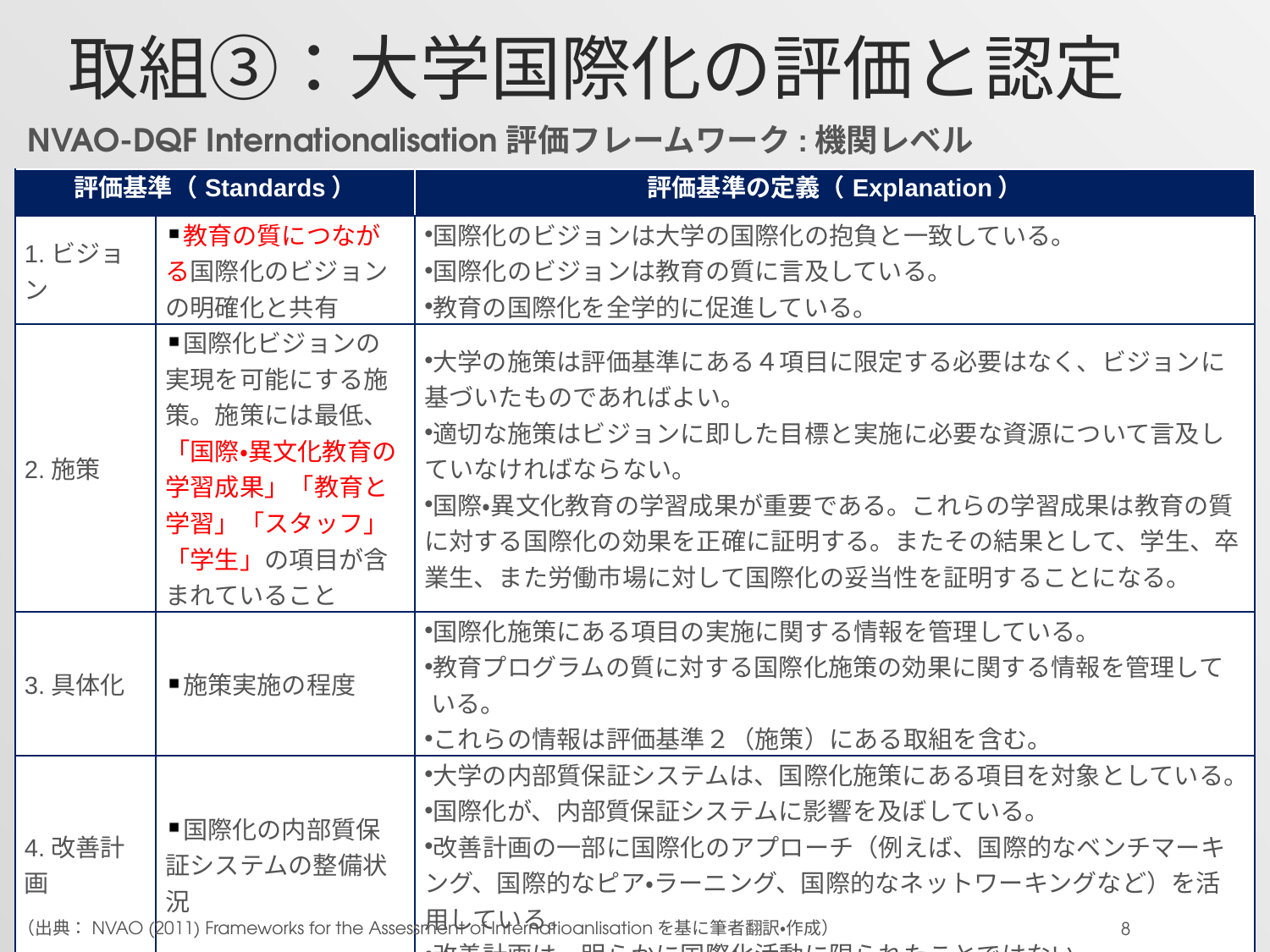

# 取組③：大学国際化の評価と認定
NVAO-DQF Internationalisation評価フレームワーク:機関レベル
| 評価基準（Standards） |  | 評価基準の定義（Explanation） |
| --- | --- | --- |
| 1.ビジョン | 教育の質につながる国際化のビジョンの明確化と共有 | 国際化のビジョンは大学の国際化の抱負と一致している。 国際化のビジョンは教育の質に言及している。 教育の国際化を全学的に促進している。 |
| 2.施策 | 国際化ビジョンの実現を可能にする施策。施策には最低、「国際・異文化教育の学習成果」「教育と学習」「スタッフ」「学生」の項目が含まれていること | 大学の施策は評価基準にある４項目に限定する必要はなく、ビジョンに基づいたものであればよい。 適切な施策はビジョンに即した目標と実施に必要な資源について言及していなければならない。 国際・異文化教育の学習成果が重要である。これらの学習成果は教育の質に対する国際化の効果を正確に証明する。またその結果として、学生、卒業生、また労働市場に対して国際化の妥当性を証明することになる。 |
| 3.具体化 | 施策実施の程度 | 国際化施策にある項目の実施に関する情報を管理している。 教育プログラムの質に対する国際化施策の効果に関する情報を管理している。 これらの情報は評価基準２（施策）にある取組を含む。 |
| 4.改善計画 | 国際化の内部質保証システムの整備状況 | 大学の内部質保証システムは、国際化施策にある項目を対象としている。 国際化が、内部質保証システムに影響を及ぼしている。 改善計画の一部に国際化のアプローチ（例えば、国際的なベンチマーキング、国際的なピア・ラーニング、国際的なネットワーキングなど）を活用している。 改善計画は、明らかに国際化活動に限られたことではない。 |
| 5.組織・ 政策決定の構造 | 国際化に関する組織と政策決定の構造 | 組織・政策決定の構造が大学の国際化（ビジョン、施策、具体化、改善計画）に関するすべての項目の一貫した実施を可能にしている。 組織・政策決定の構造には、任務、権限、責任が明確に定義されている。 |
（出典：NVAO (2011) Frameworks for the Assessment of Internatioanlisationを基に筆者翻訳・作成）
8